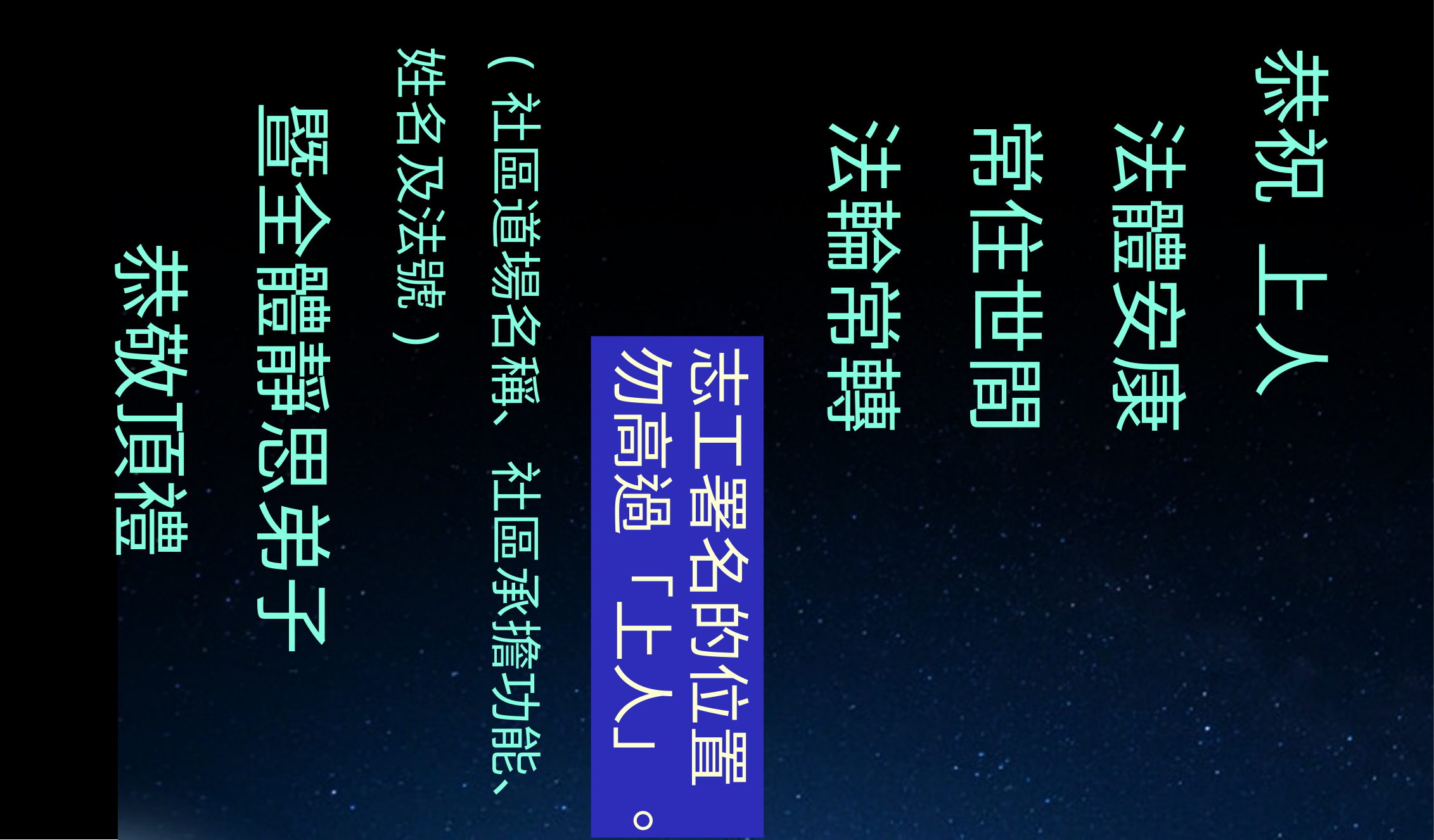

恭祝  上人
    法體安康
    常住世間
    法輪常轉
(社區道場名稱、社區承擔功能、姓名及法號)
  暨全體靜思弟子
           恭敬頂禮
志工署名的位置勿高過「上人」。